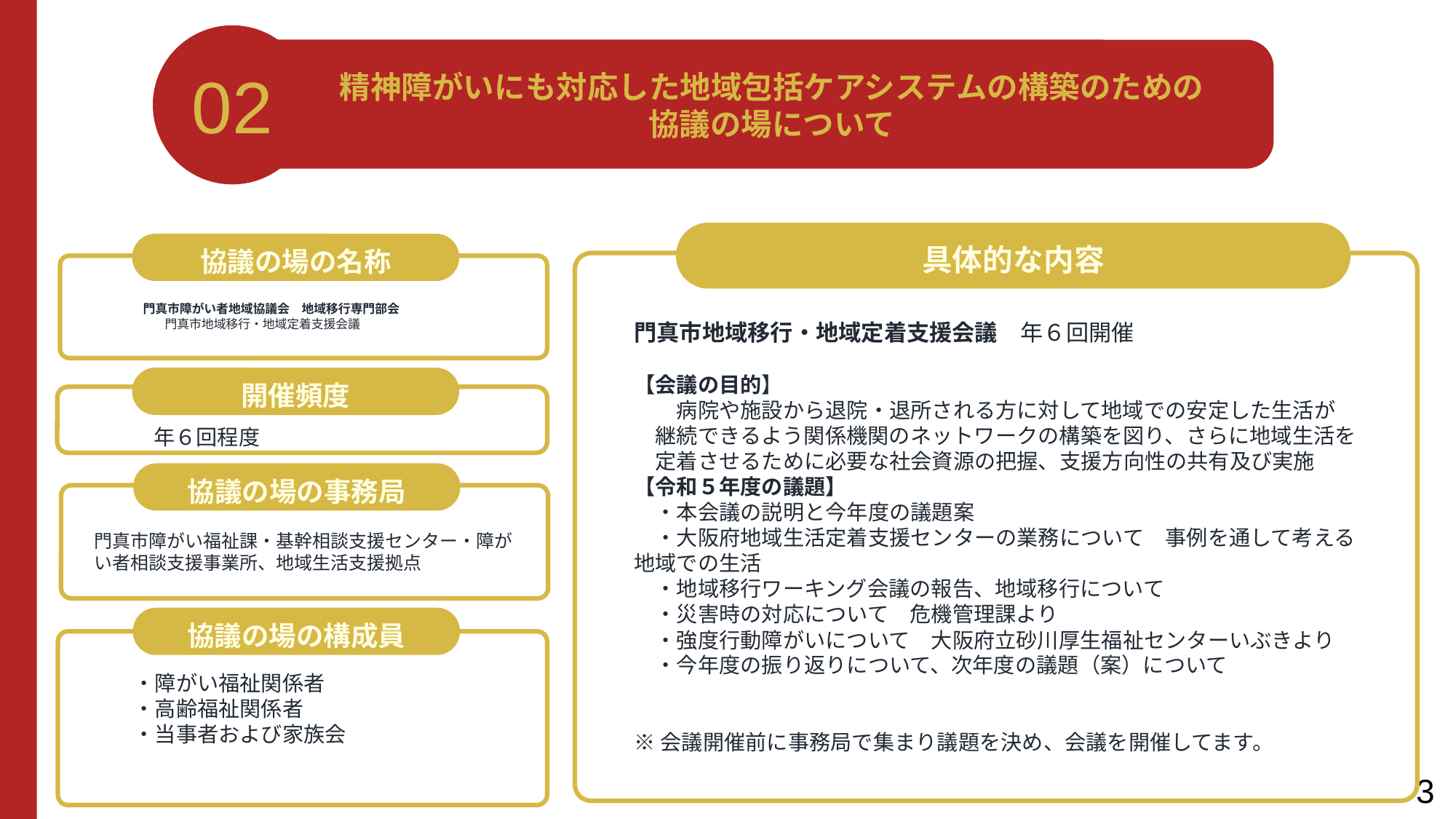

02

精神障がいにも対応した地域包括ケアシステムの構築のための
協議の場について
具体的な内容
協議の場の名称

門真市障がい者地域協議会　地域移行専門部会
　　門真市地域移行・地域定着支援会議

門真市地域移行・地域定着支援会議　年６回開催

【会議の目的】
　　病院や施設から退院・退所される方に対して地域での安定した生活が
　継続できるよう関係機関のネットワークの構築を図り、さらに地域生活を
　定着させるために必要な社会資源の把握、支援方向性の共有及び実施
【令和５年度の議題】
　・本会議の説明と今年度の議題案
　・大阪府地域生活定着支援センターの業務について　事例を通して考える地域での生活
　・地域移行ワーキング会議の報告、地域移行について
　・災害時の対応について　危機管理課より
　・強度行動障がいについて　大阪府立砂川厚生福祉センターいぶきより
　・今年度の振り返りについて、次年度の議題（案）について

※会議開催前に事務局で集まり議題を決め、会議を開催してます。

開催頻度

　　年６回程度
協議の場の事務局

門真市障がい福祉課・基幹相談支援センター・障がい者相談支援事業所、地域生活支援拠点
協議の場の構成員

・障がい福祉関係者
・高齢福祉関係者
・当事者および家族会